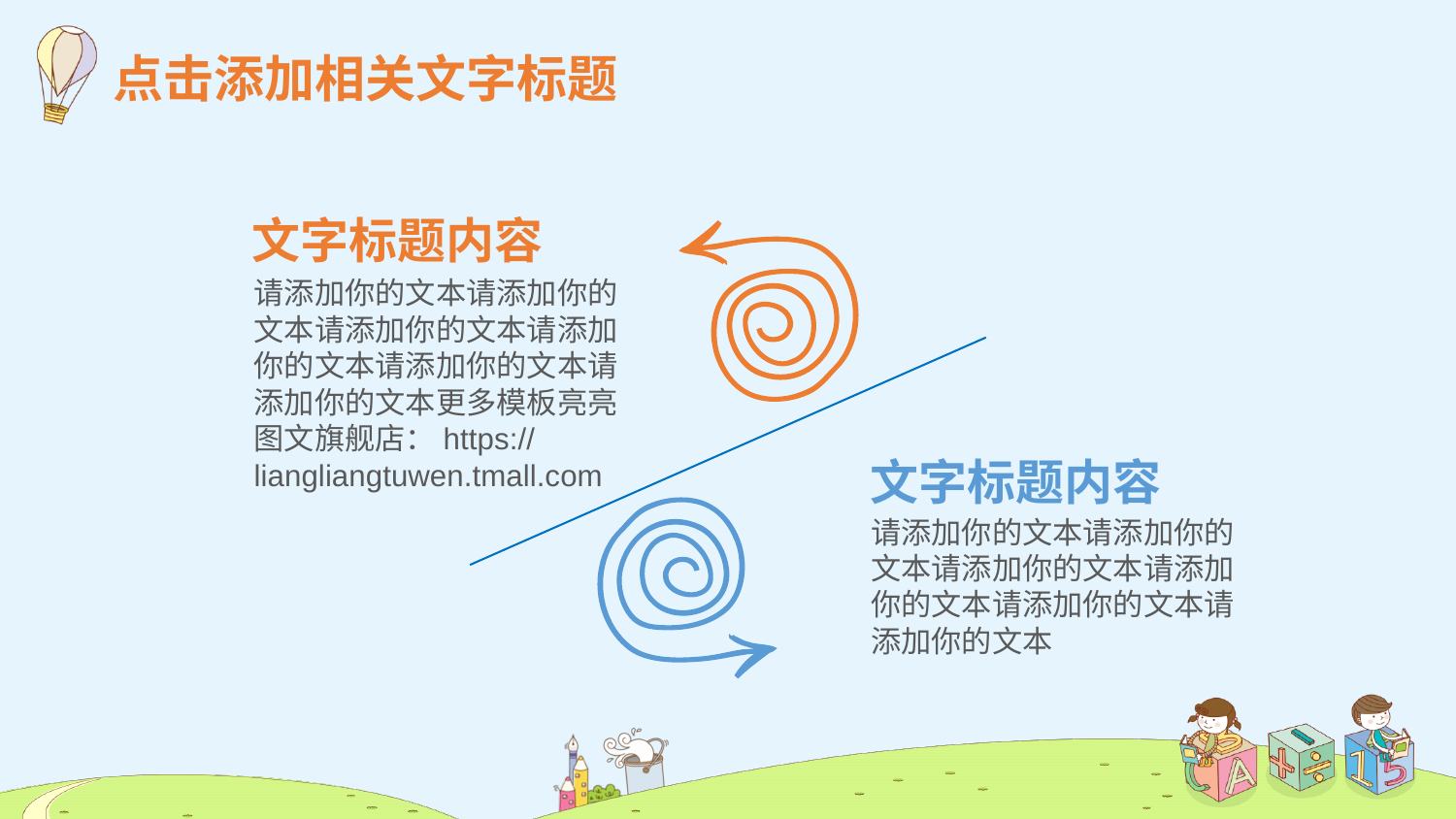

点击添加相关文字标题
文字标题内容

请添加你的文本请添加你的文本请添加你的文本请添加你的文本请添加你的文本请添加你的文本更多模板亮亮图文旗舰店：https://liangliangtuwen.tmall.com
文字标题内容

请添加你的文本请添加你的文本请添加你的文本请添加你的文本请添加你的文本请添加你的文本